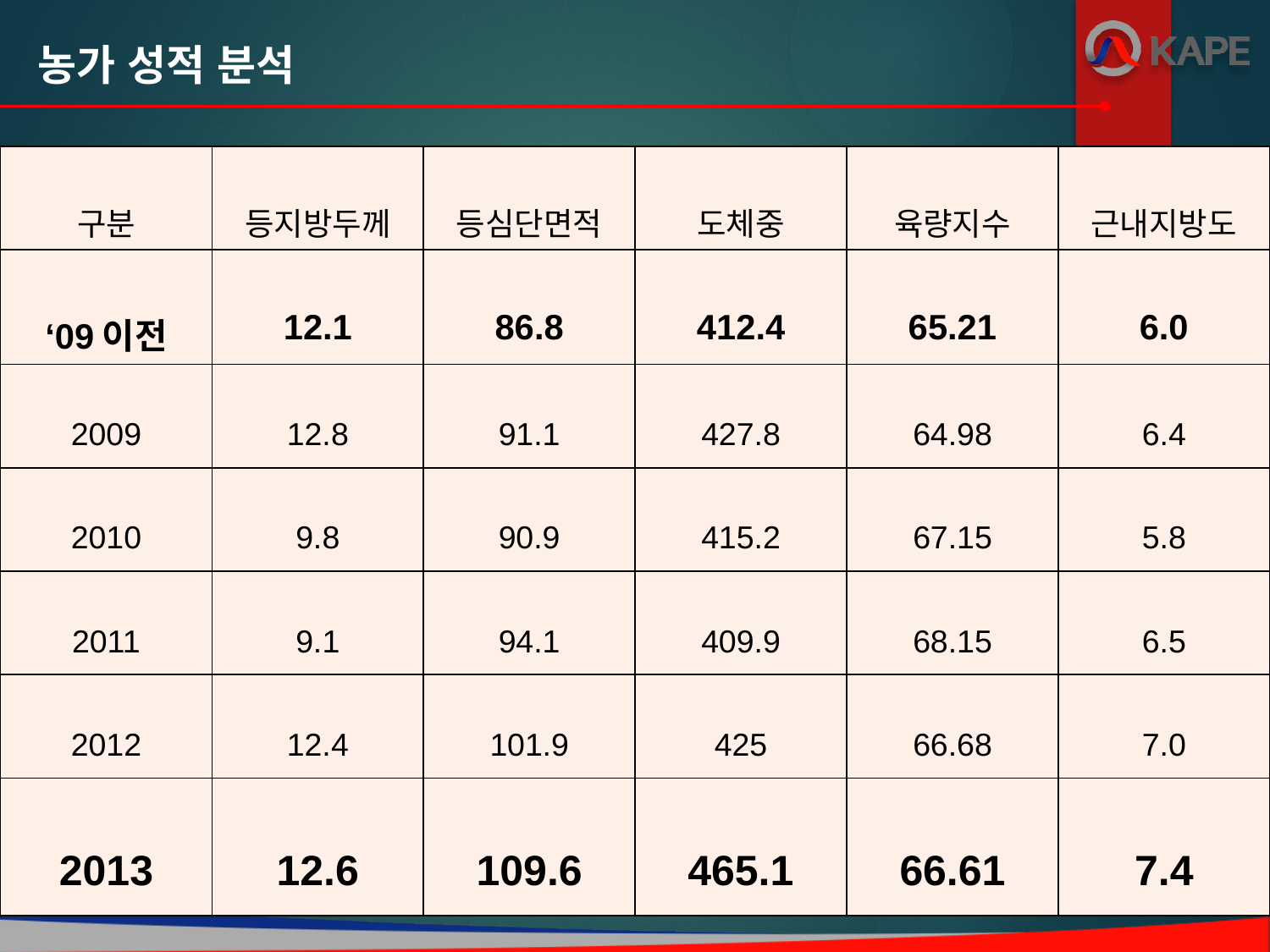

농가 성적 분석
| 구분 | 등지방두께 | 등심단면적 | 도체중 | 육량지수 | 근내지방도 |
| --- | --- | --- | --- | --- | --- |
| ‘09이전 | 12.1 | 86.8 | 412.4 | 65.21 | 6.0 |
| 2009 | 12.8 | 91.1 | 427.8 | 64.98 | 6.4 |
| 2010 | 9.8 | 90.9 | 415.2 | 67.15 | 5.8 |
| 2011 | 9.1 | 94.1 | 409.9 | 68.15 | 6.5 |
| 2012 | 12.4 | 101.9 | 425 | 66.68 | 7.0 |
| 2013 | 12.6 | 109.6 | 465.1 | 66.61 | 7.4 |